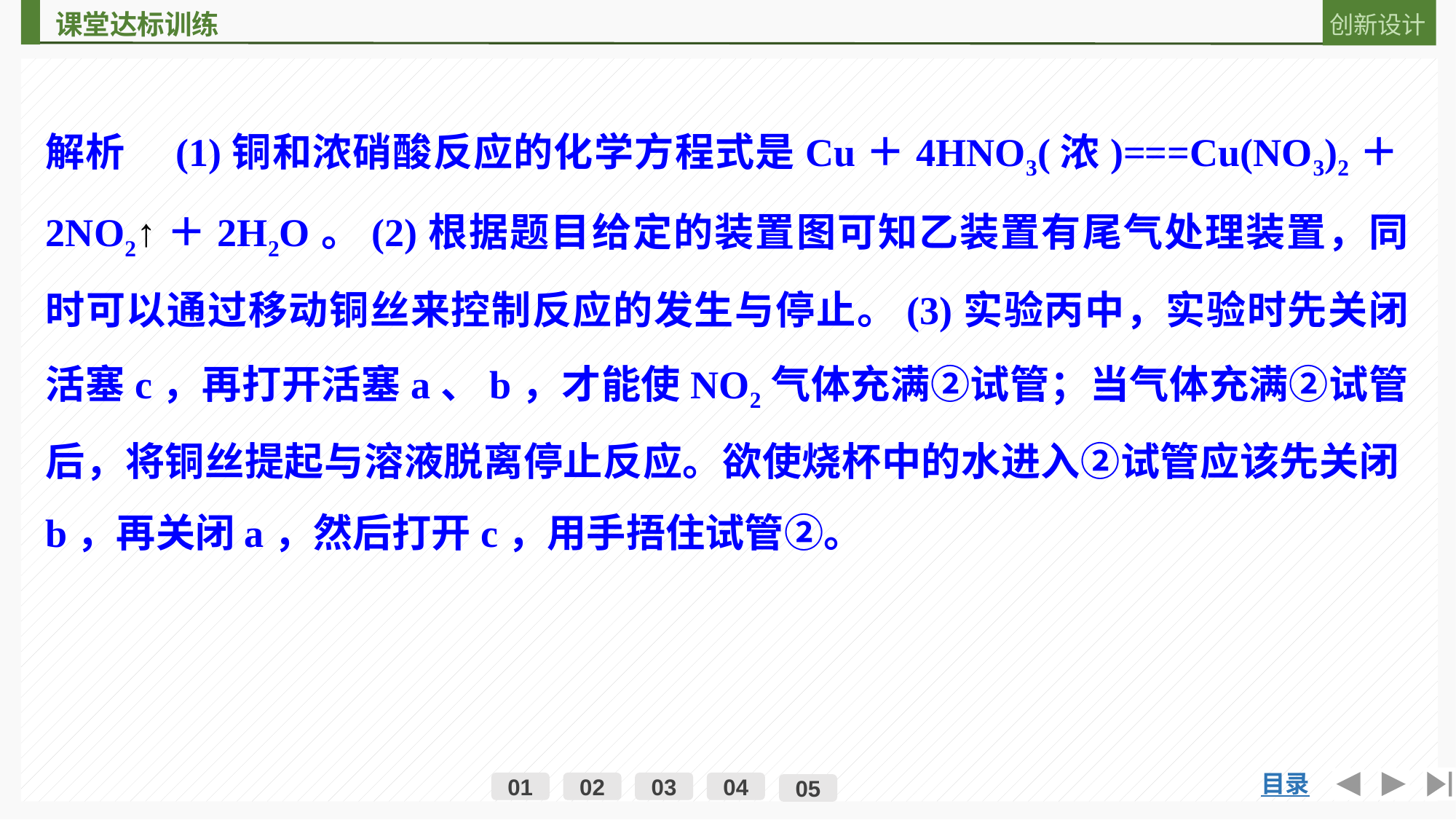

解析　(1)铜和浓硝酸反应的化学方程式是Cu＋4HNO3(浓)===Cu(NO3)2＋2NO2↑＋2H2O。(2)根据题目给定的装置图可知乙装置有尾气处理装置，同时可以通过移动铜丝来控制反应的发生与停止。(3)实验丙中，实验时先关闭活塞c，再打开活塞a、b，才能使NO2气体充满②试管；当气体充满②试管后，将铜丝提起与溶液脱离停止反应。欲使烧杯中的水进入②试管应该先关闭b，再关闭a，然后打开c，用手捂住试管②。